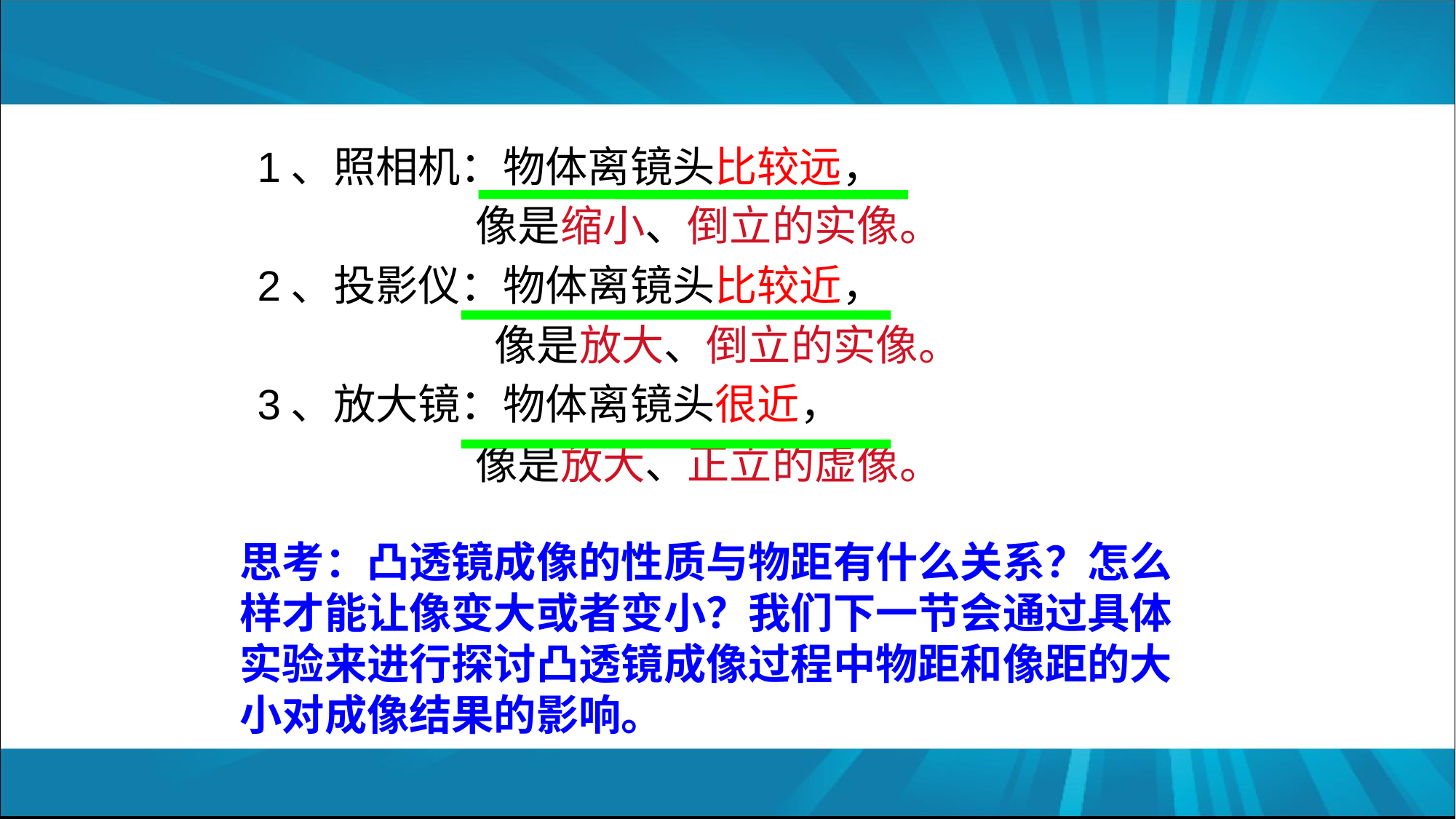

#
1、照相机：物体离镜头比较远，
                      像是缩小、倒立的实像。
2、投影仪：物体离镜头比较近，
                        像是放大、倒立的实像。
3、放大镜：物体离镜头很近，
                      像是放大、正立的虚像。

思考：凸透镜成像的性质与物距有什么关系？怎么样才能让像变大或者变小？我们下一节会通过具体实验来进行探讨凸透镜成像过程中物距和像距的大小对成像结果的影响。